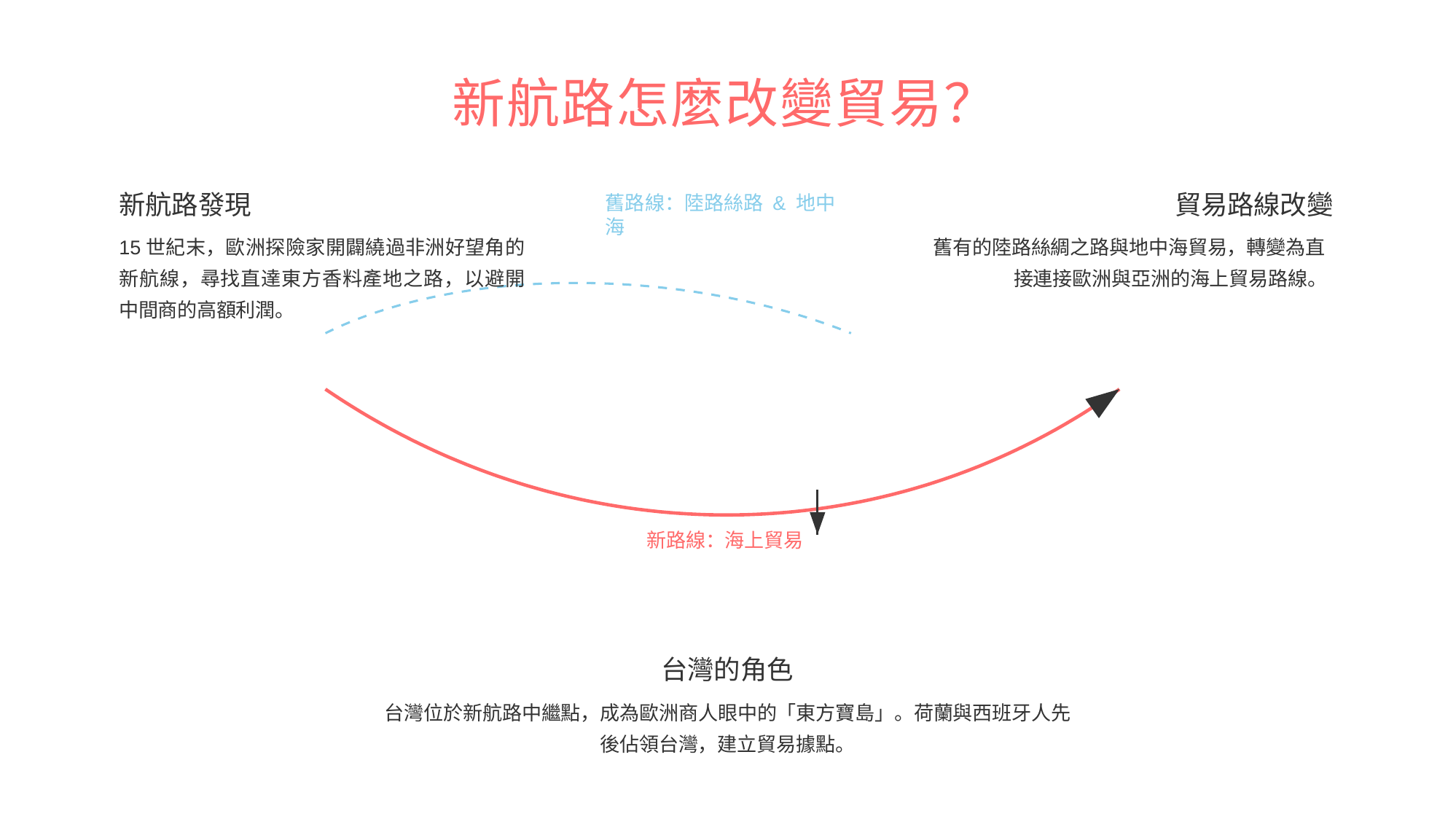

# 新航路怎麼改變貿易？
新航路發現
貿易路線改變
舊路線：陸路絲路 & 地中海
15世紀末，歐洲探險家開闢繞過非洲好望角的新航線，尋找直達東方香料產地之路，以避開中間商的高額利潤。
舊有的陸路絲綢之路與地中海貿易，轉變為直接連接歐洲與亞洲的海上貿易路線。

新路線：海上貿易
台灣的角色
台灣位於新航路中繼點，成為歐洲商人眼中的「東方寶島」。荷蘭與西班牙人先
後佔領台灣，建立貿易據點。